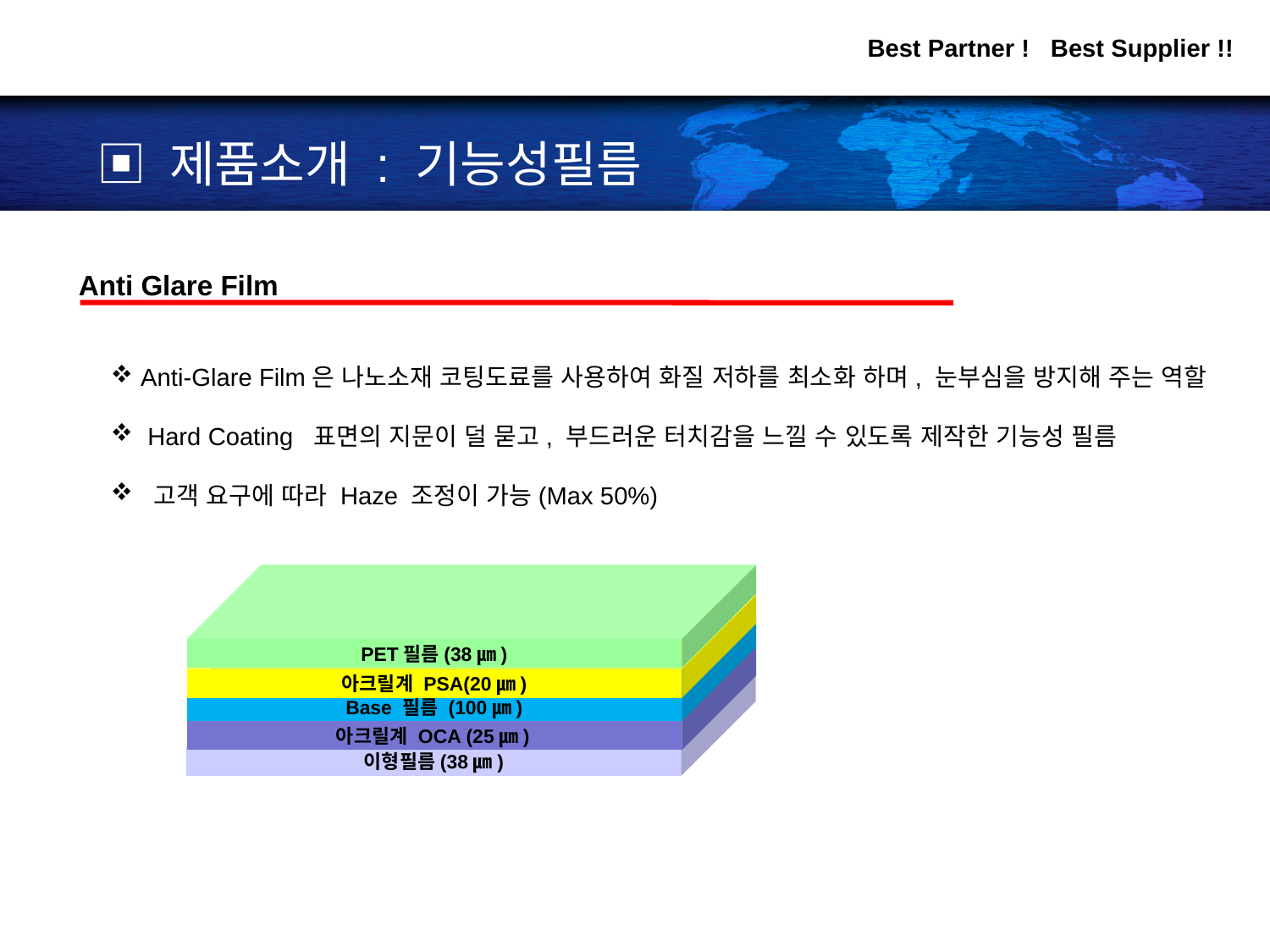

▣ 제품소개 : 기능성필름
Anti Glare Film
Anti-Glare Film은 나노소재 코팅도료를 사용하여 화질 저하를 최소화 하며, 눈부심을 방지해 주는 역할
 Hard Coating  표면의 지문이 덜 묻고, 부드러운 터치감을 느낄 수 있도록 제작한 기능성 필름
 고객 요구에 따라 Haze 조정이 가능(Max 50%)
PET필름(38㎛)
아크릴계 PSA(20㎛)
Base 필름 (100㎛)

아크릴계 OCA (25㎛)
이형필름(38㎛)